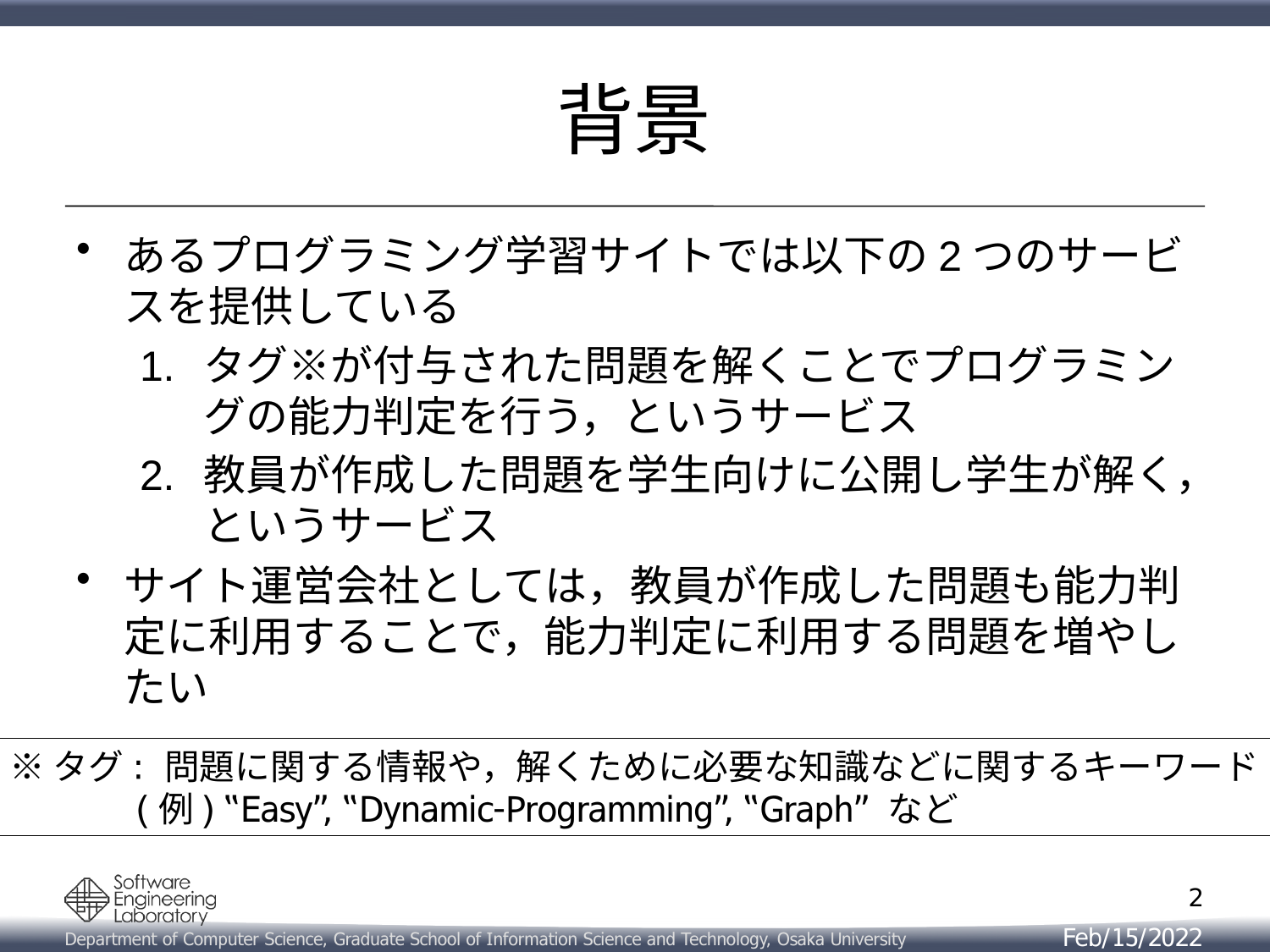

# 背景
あるプログラミング学習サイトでは以下の2つのサービスを提供している
タグ※が付与された問題を解くことでプログラミングの能力判定を行う，というサービス
教員が作成した問題を学生向けに公開し学生が解く，というサービス
サイト運営会社としては，教員が作成した問題も能力判定に利用することで，能力判定に利用する問題を増やしたい
※タグ: 問題に関する情報や，解くために必要な知識などに関するキーワード
	(例) “Easy”, “Dynamic-Programming”, “Graph” など
2
Feb/15/2022